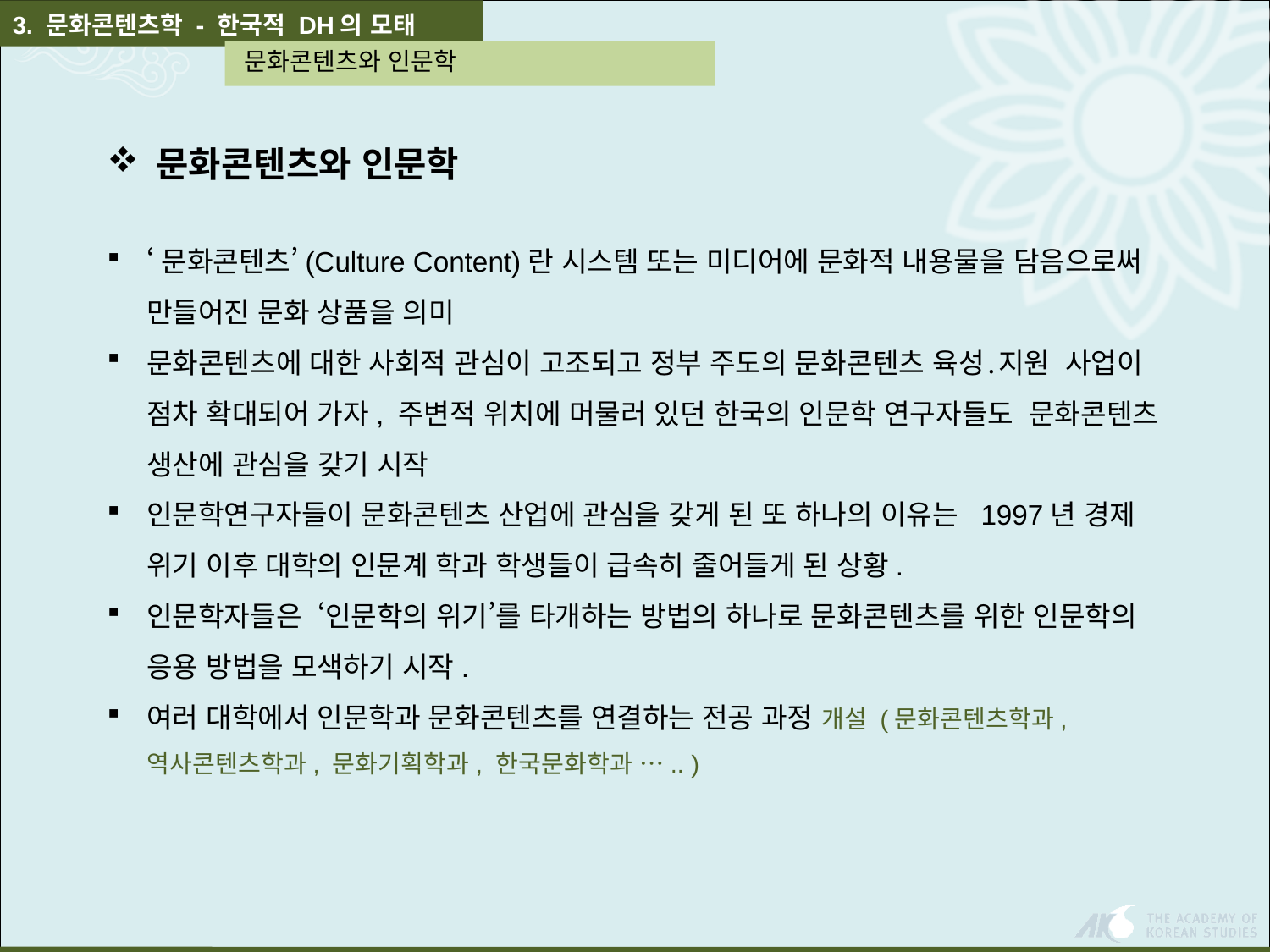

3. 문화콘텐츠학 - 한국적 DH의 모태
 문화콘텐츠와 인문학

 문화콘텐츠와 인문학

‘문화콘텐츠’(Culture Content)란 시스템 또는 미디어에 문화적 내용물을 담음으로써 만들어진 문화 상품을 의미
문화콘텐츠에 대한 사회적 관심이 고조되고 정부 주도의 문화콘텐츠 육성․지원  사업이 점차 확대되어 가자, 주변적 위치에 머물러 있던 한국의 인문학 연구자들도  문화콘텐츠 생산에 관심을 갖기 시작
인문학연구자들이 문화콘텐츠 산업에 관심을 갖게 된 또 하나의 이유는  1997년 경제 위기 이후 대학의 인문계 학과 학생들이 급속히 줄어들게 된 상황.
인문학자들은  ‘인문학의 위기’를 타개하는 방법의 하나로 문화콘텐츠를 위한 인문학의 응용 방법을 모색하기 시작.
여러 대학에서 인문학과 문화콘텐츠를 연결하는 전공 과정 개설 (문화콘텐츠학과, 역사콘텐츠학과, 문화기획학과, 한국문화학과 ….. )